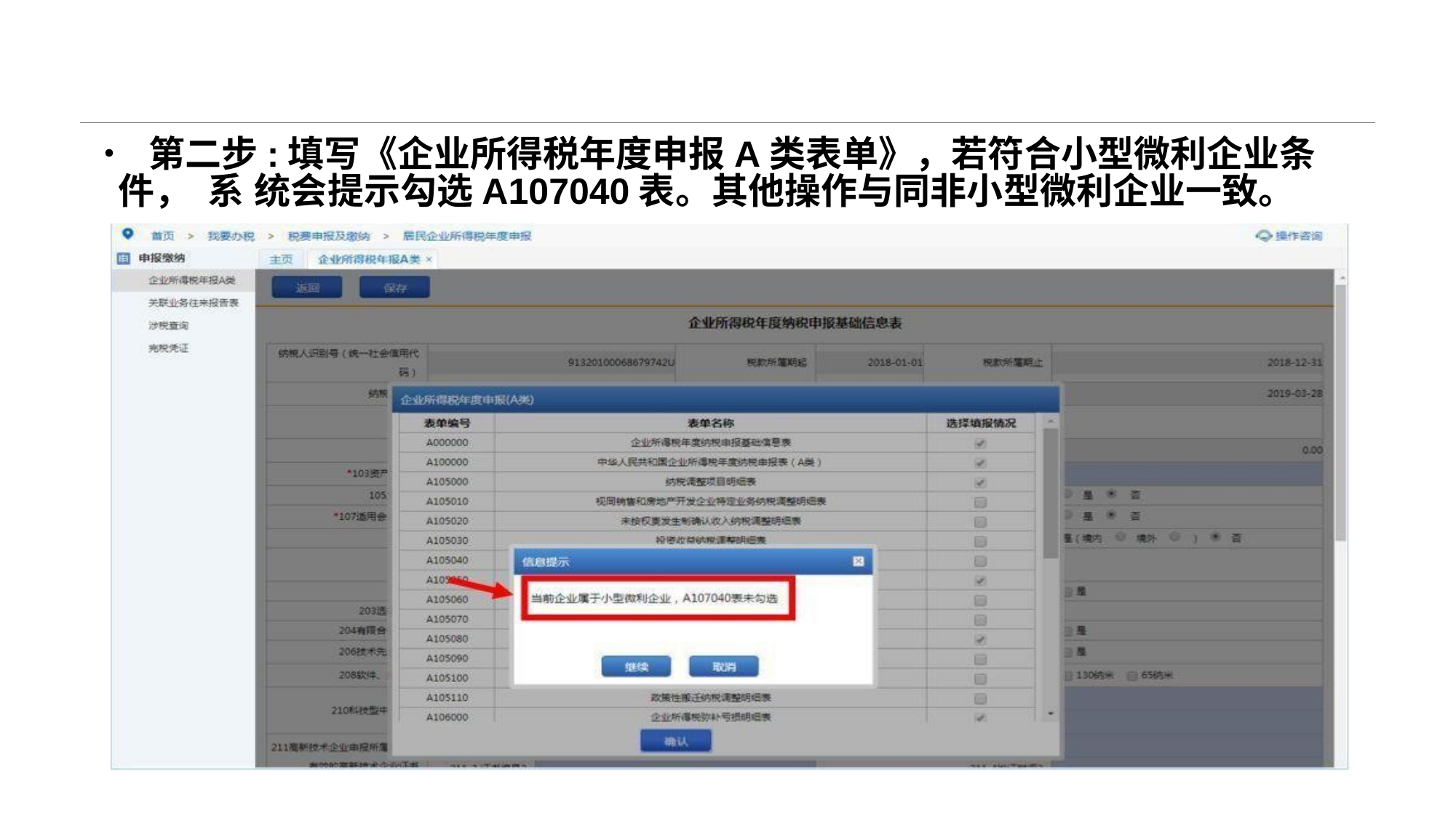

# • 第二步:填写《企业所得税年度申报A类表单》，若符合小型微利企业条件，  系 统会提示勾选A107040表。其他操作与同非小型微利企业一致。